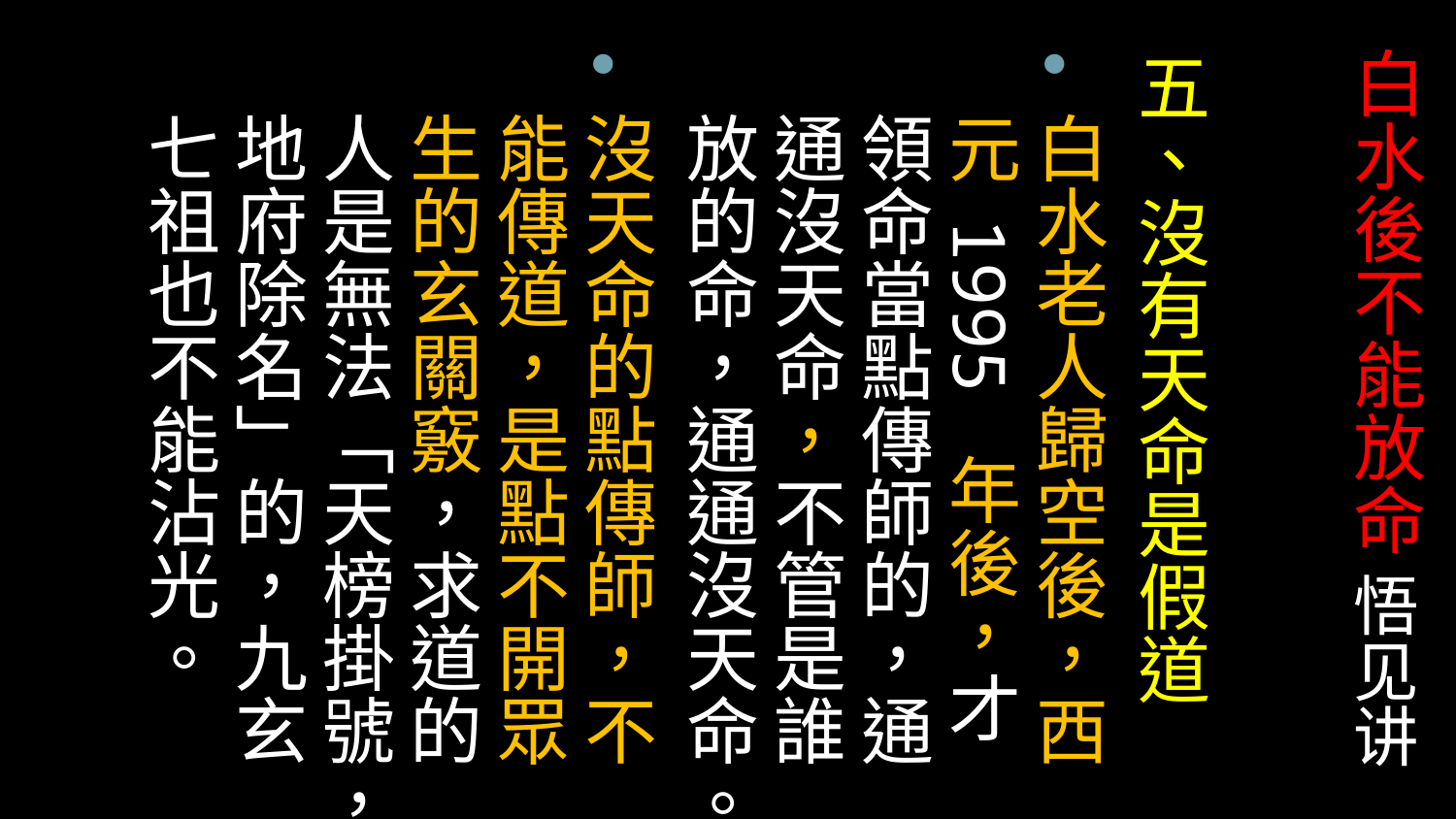

# 白水後不能放命 悟见讲
五、沒有天命是假道
白水老人歸空後，西元 1995 年後，才領命當點傳師的，通通沒天命，不管是誰放的命，通通沒天命。
沒天命的點傳師，不能傳道，是點不開眾生的玄關竅，求道的人是無法「天榜掛號，地府除名」的，九玄七祖也不能沾光。